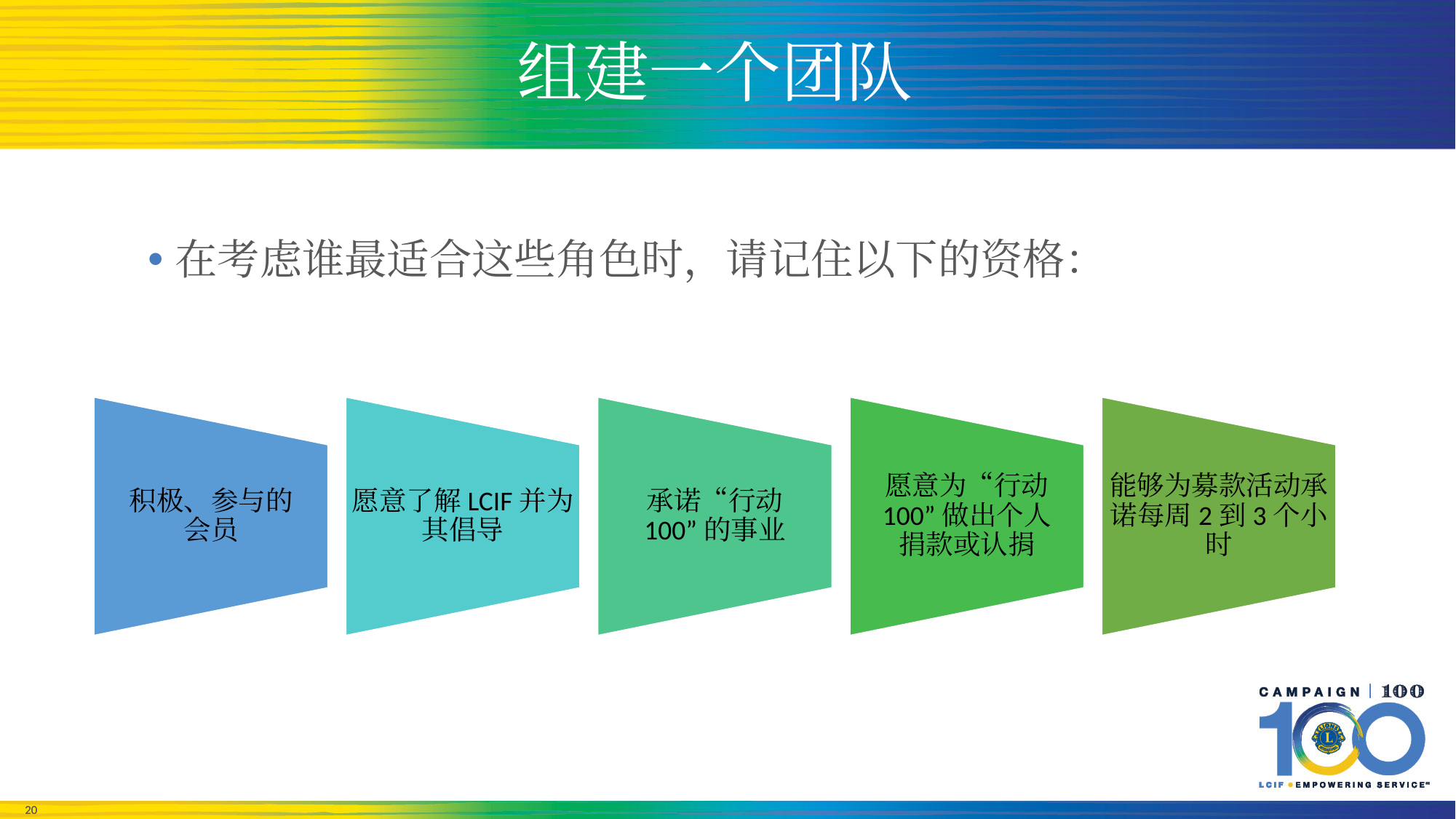

# 组建一个团队
在考虑谁最适合这些角色时，请记住以下的资格：
积极、参与的
会员
愿意了解LCIF并为其倡导
承诺“行动 100”的事业
愿意为“行动 100”做出个人
捐款或认捐
能够为募款活动承诺每周2到3个小时